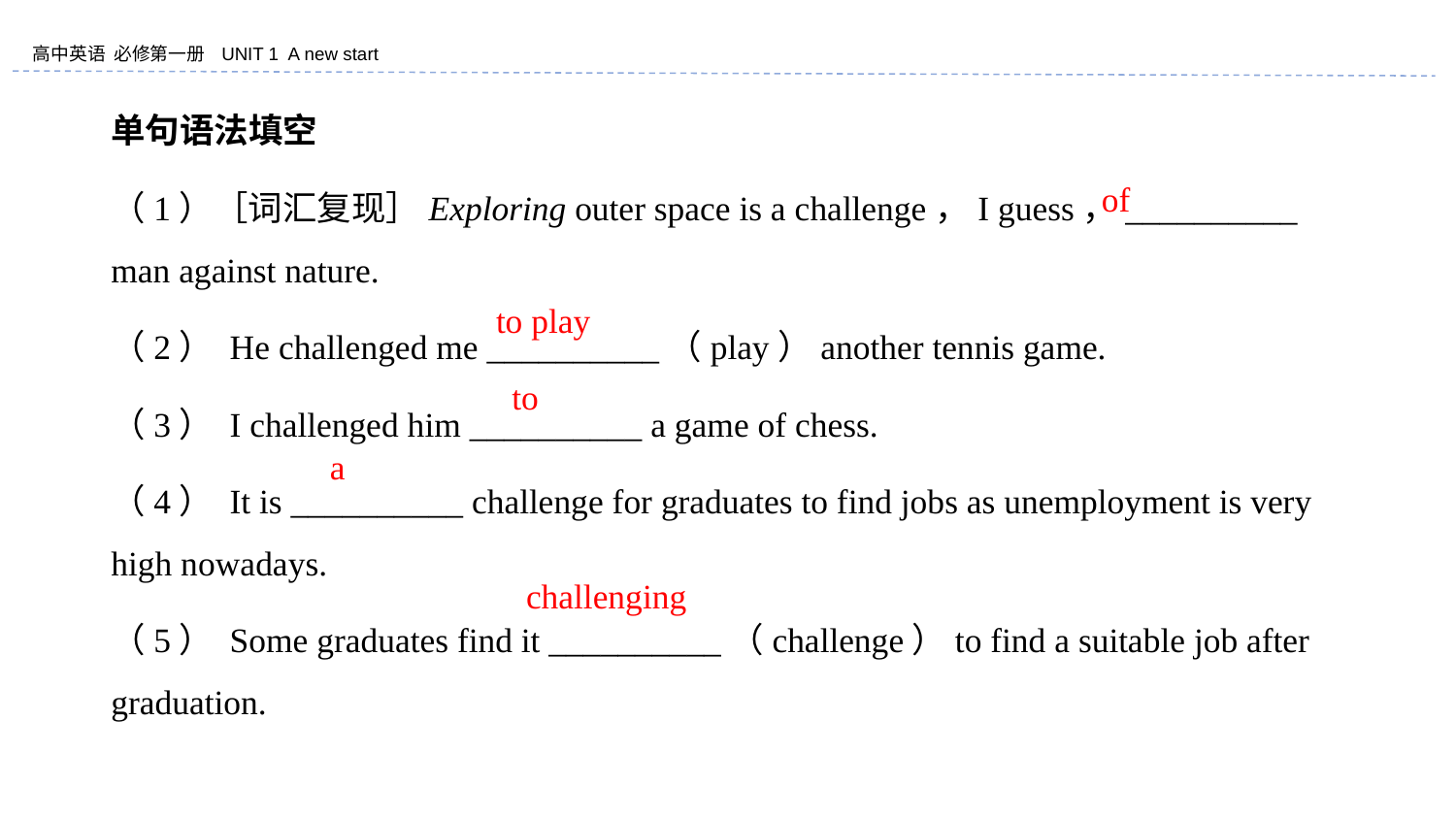

单句语法填空
（1）［词汇复现］Exploring outer space is a challenge，I guess，__________ man against nature.
（2） He challenged me __________（play）another tennis game.
（3） I challenged him __________ a game of chess.
（4） It is __________ challenge for graduates to find jobs as unemployment is very high nowadays.
（5） Some graduates find it __________（challenge）to find a suitable job after graduation.

of
to play
to
a
challenging